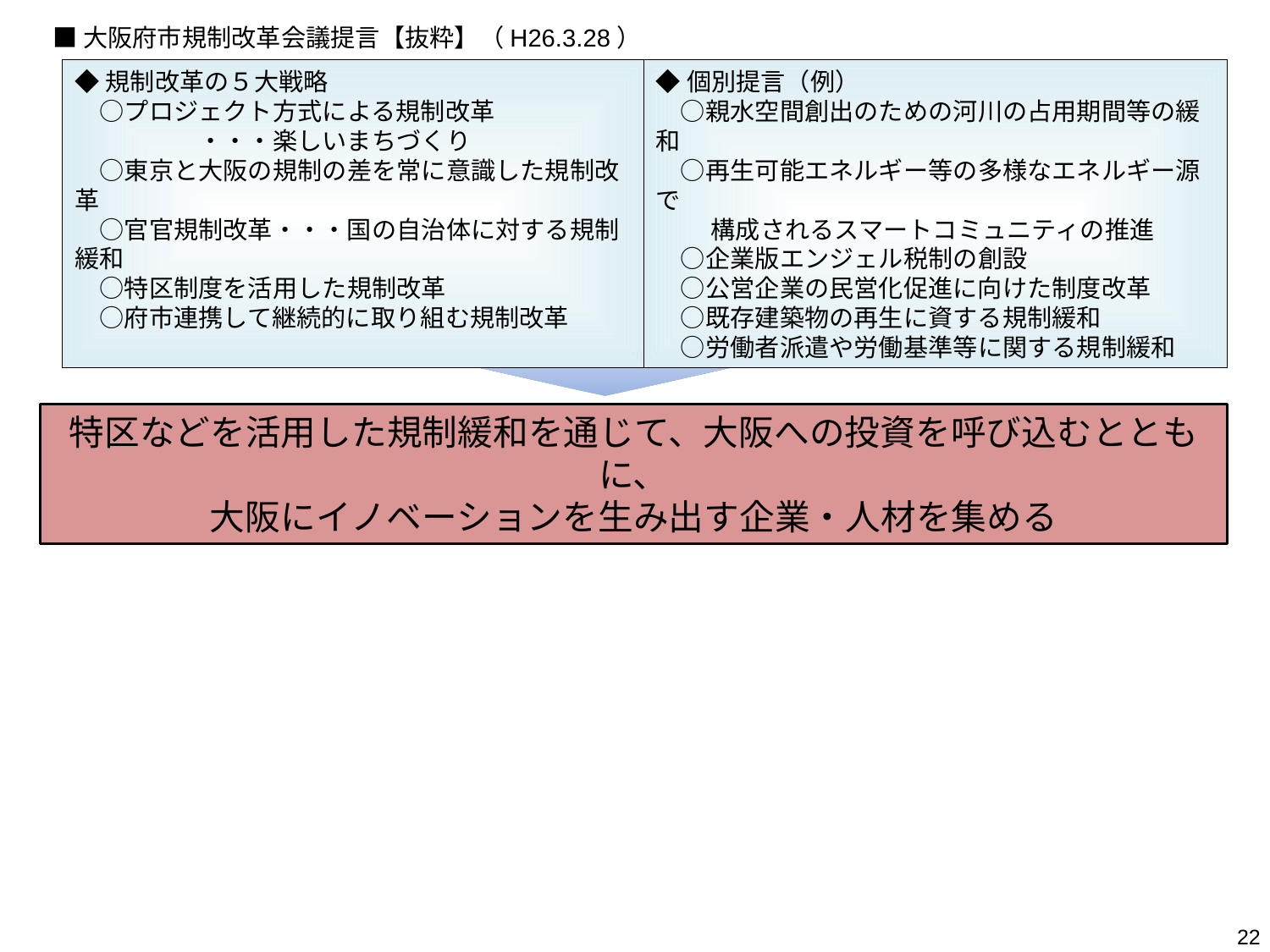

■大阪府市規制改革会議提言【抜粋】（H26.3.28）
◆規制改革の５大戦略
　○プロジェクト方式による規制改革
　　　　　・・・楽しいまちづくり
　○東京と大阪の規制の差を常に意識した規制改革
　○官官規制改革・・・国の自治体に対する規制緩和
　○特区制度を活用した規制改革
　○府市連携して継続的に取り組む規制改革

◆個別提言（例）
　○親水空間創出のための河川の占用期間等の緩和
　○再生可能エネルギー等の多様なエネルギー源で
　　 構成されるスマートコミュニティの推進
　○企業版エンジェル税制の創設
　○公営企業の民営化促進に向けた制度改革
　○既存建築物の再生に資する規制緩和
　○労働者派遣や労働基準等に関する規制緩和

特区などを活用した規制緩和を通じて、大阪への投資を呼び込むとともに、
大阪にイノベーションを生み出す企業・人材を集める
22